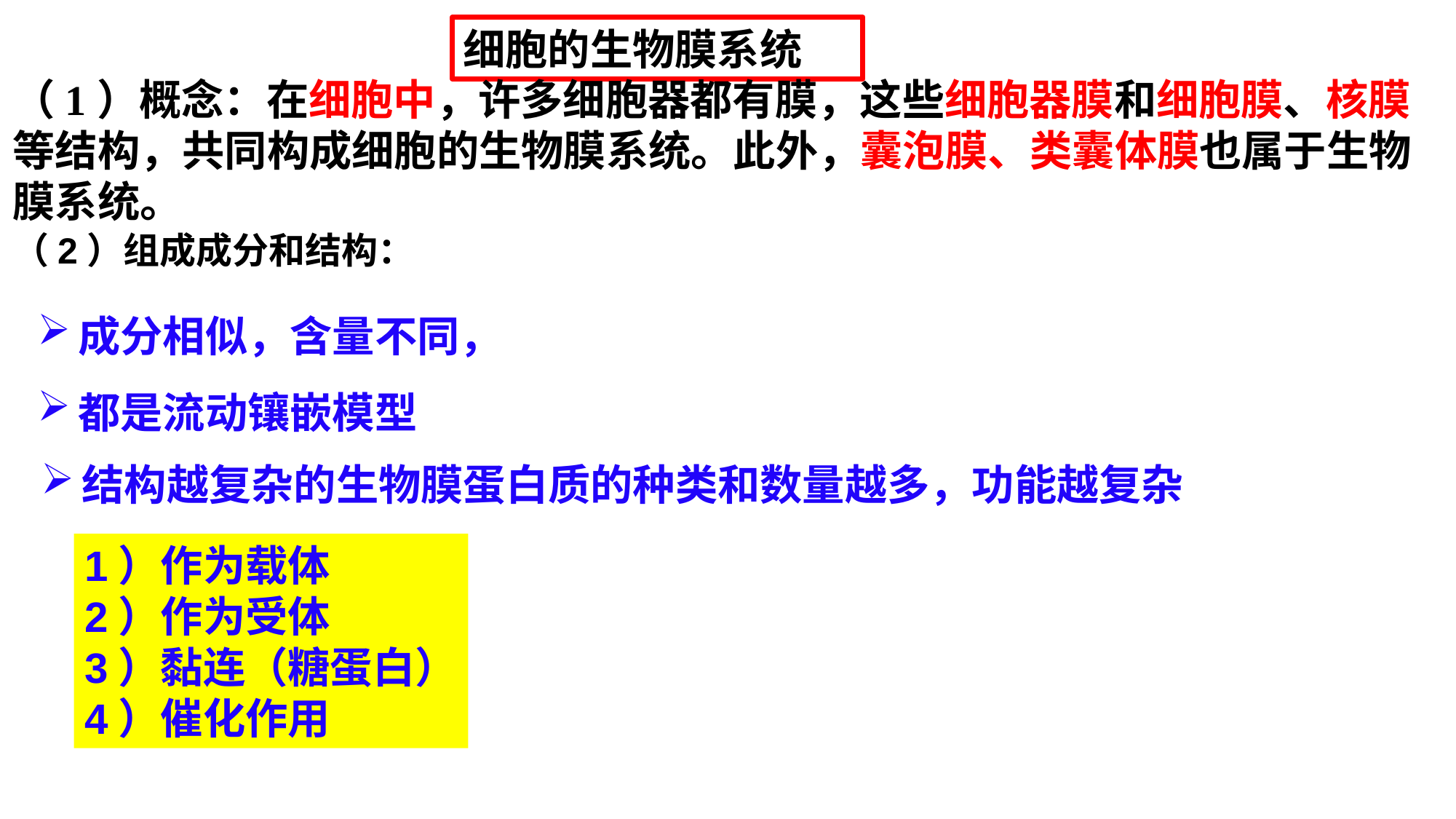

细胞的生物膜系统
（1）概念：在细胞中，许多细胞器都有膜，这些细胞器膜和细胞膜、核膜等结构，共同构成细胞的生物膜系统。此外，囊泡膜、类囊体膜也属于生物膜系统。
（2）组成成分和结构：

成分相似，含量不同，
都是流动镶嵌模型
结构越复杂的生物膜蛋白质的种类和数量越多，功能越复杂
1）作为载体
2）作为受体
3）黏连（糖蛋白）
4）催化作用